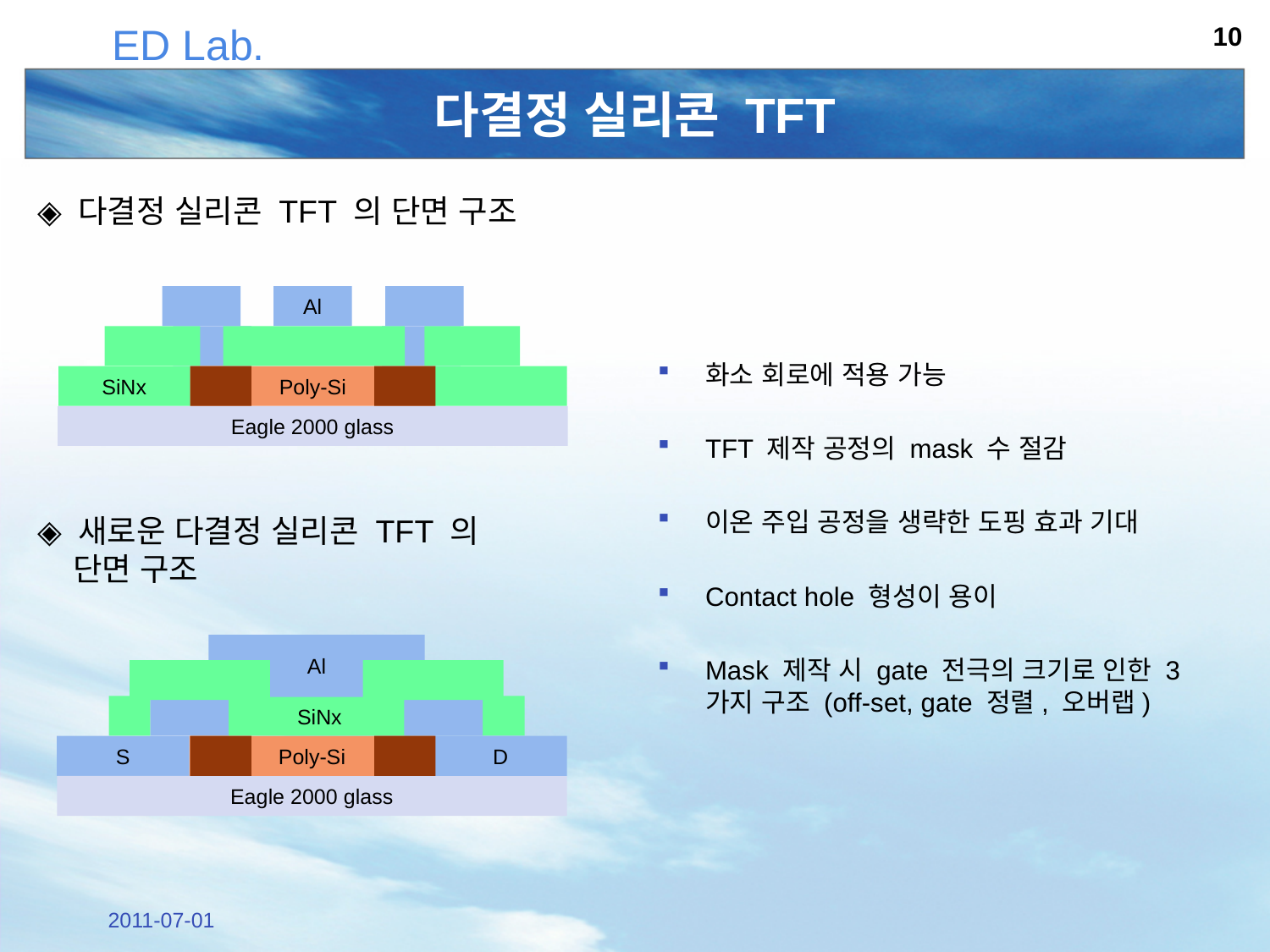

10
# 다결정 실리콘 TFT
◈ 다결정 실리콘 TFT 의 단면 구조

Al

SiNx
Poly-Si

Eagle 2000 glass
화소 회로에 적용 가능

TFT 제작 공정의 mask 수 절감

이온 주입 공정을 생략한 도핑 효과 기대

Contact hole 형성이 용이

Mask 제작 시 gate 전극의 크기로 인한 3가지 구조 (off-set, gate 정렬, 오버랩)

◈ 새로운 다결정 실리콘 TFT 의
    단면 구조
Al

SiNx

S
Poly-Si
D
Eagle 2000 glass

2011-07-01